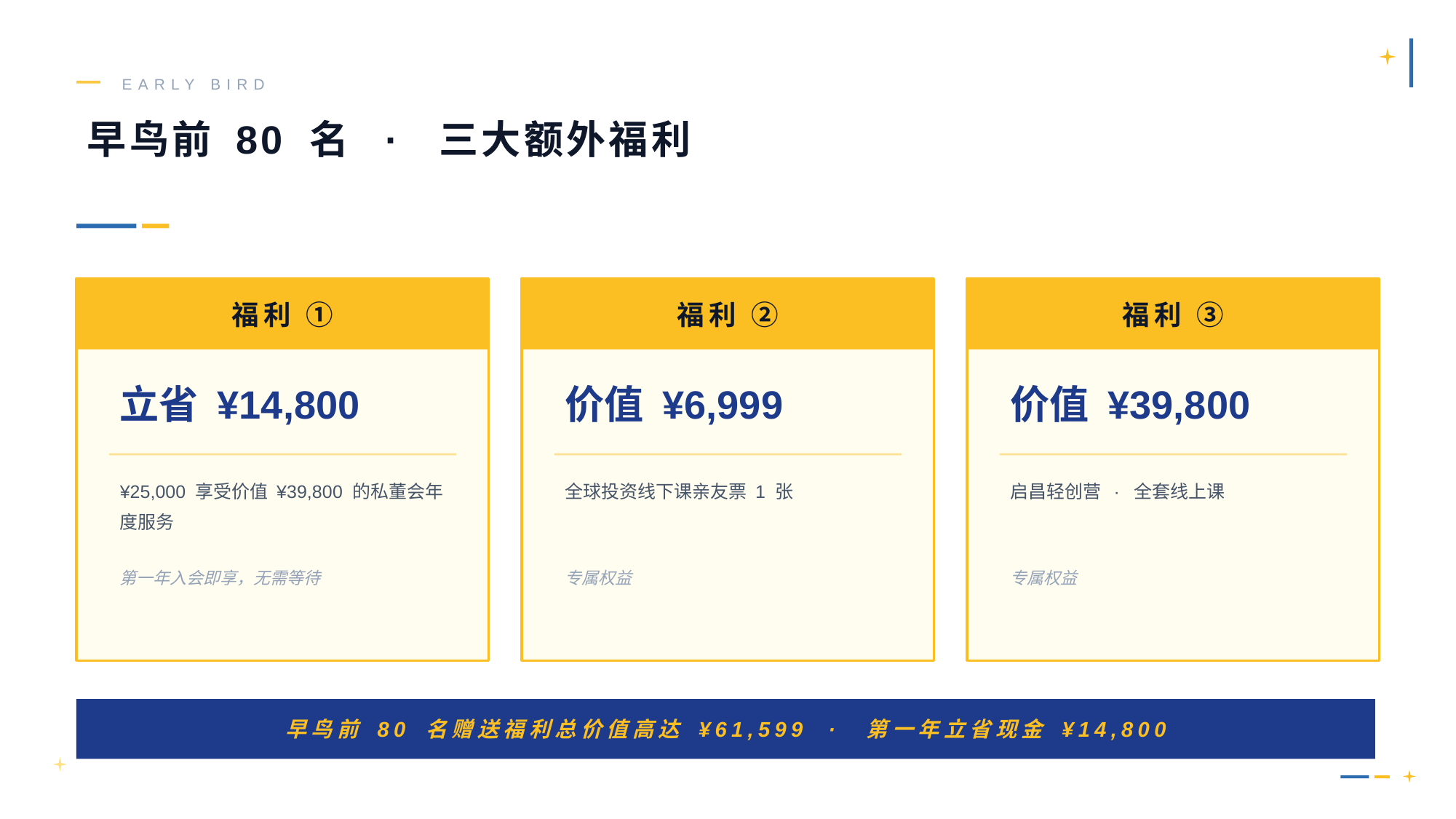

EARLY BIRD

早鸟前 80 名  ·  三大额外福利

福利 ①

福利 ②

福利 ③
立省 ¥14,800
价值 ¥6,999
价值 ¥39,800

¥25,000 享受价值 ¥39,800 的私董会年度服务
全球投资线下课亲友票 1 张
启昌轻创营  ·  全套线上课
第一年入会即享，无需等待
专属权益
专属权益

早鸟前 80 名赠送福利总价值高达 ¥61,599  ·  第一年立省现金 ¥14,800